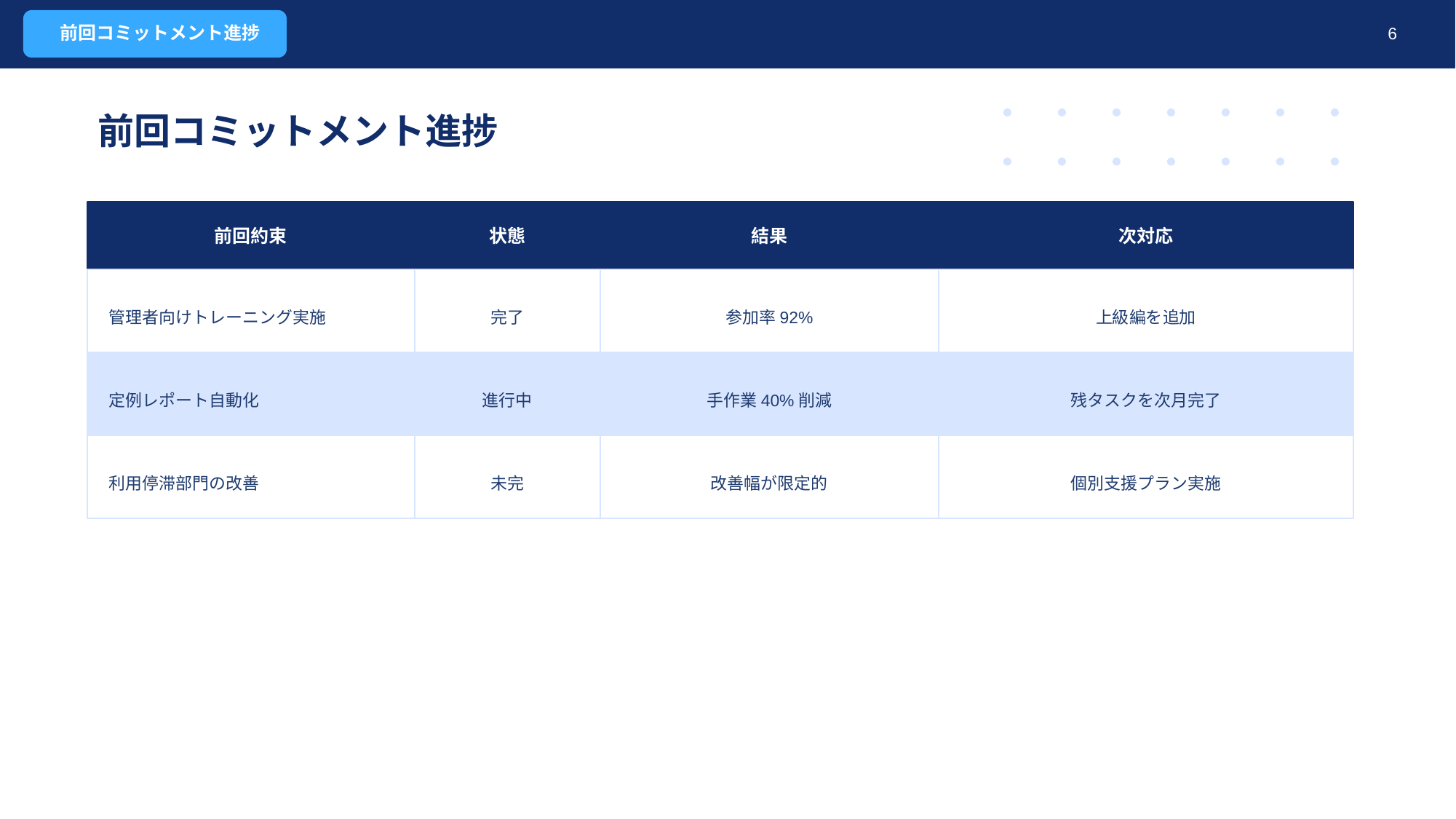

前回コミットメント進捗
6
前回コミットメント進捗

前回約束
状態
結果
次対応

管理者向けトレーニング実施
完了
参加率92%
上級編を追加

定例レポート自動化
進行中
手作業40%削減
残タスクを次月完了

利用停滞部門の改善
未完
改善幅が限定的
個別支援プラン実施